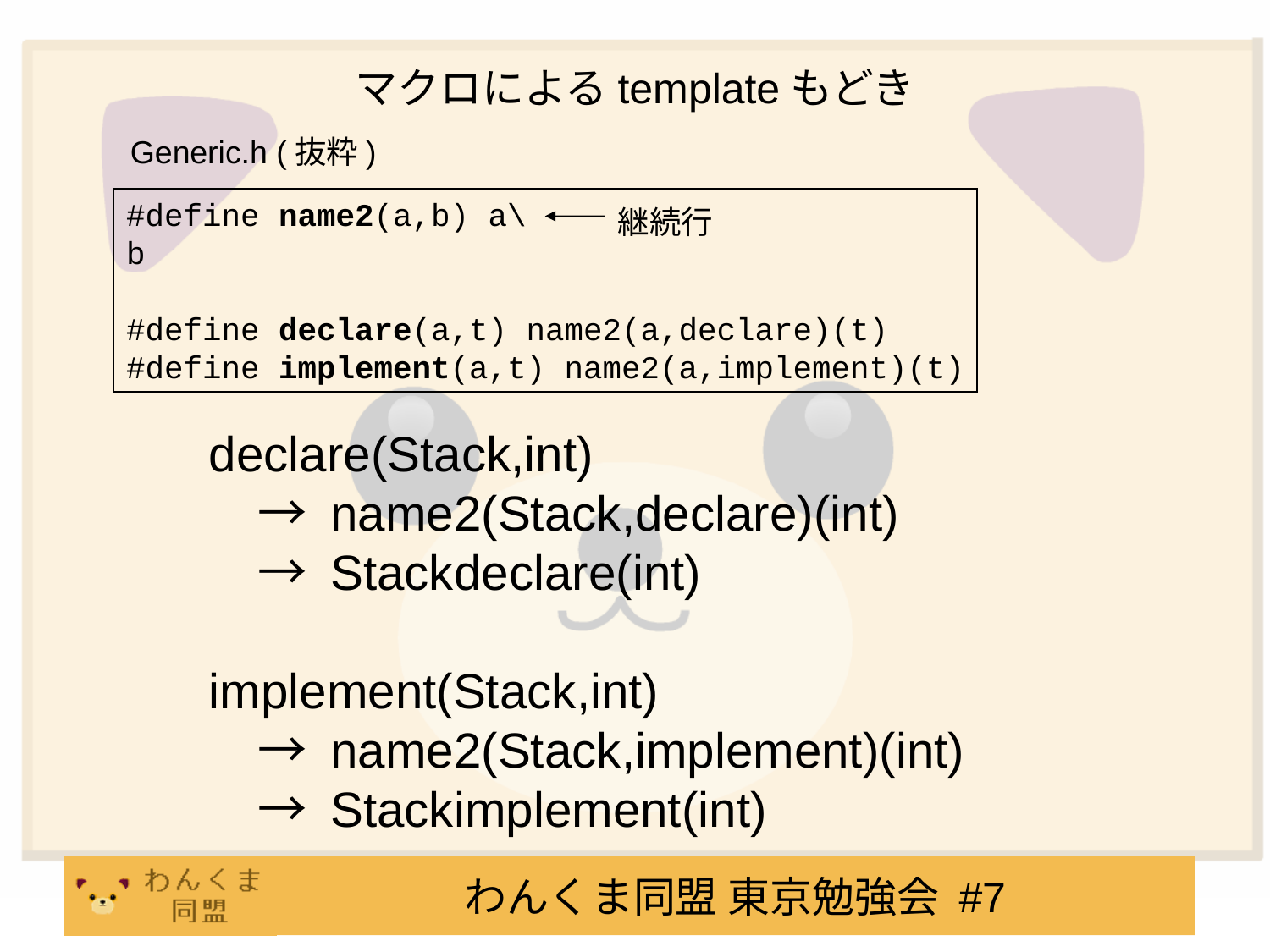

# マクロによるtemplateもどき
Generic.h (抜粋)
#define name2(a,b) a\
b

#define declare(a,t) name2(a,declare)(t)
#define implement(a,t) name2(a,implement)(t)
継続行

declare(Stack,int)
　→ name2(Stack,declare)(int)
　→ Stackdeclare(int)

implement(Stack,int)
　→ name2(Stack,implement)(int)
　→ Stackimplement(int)